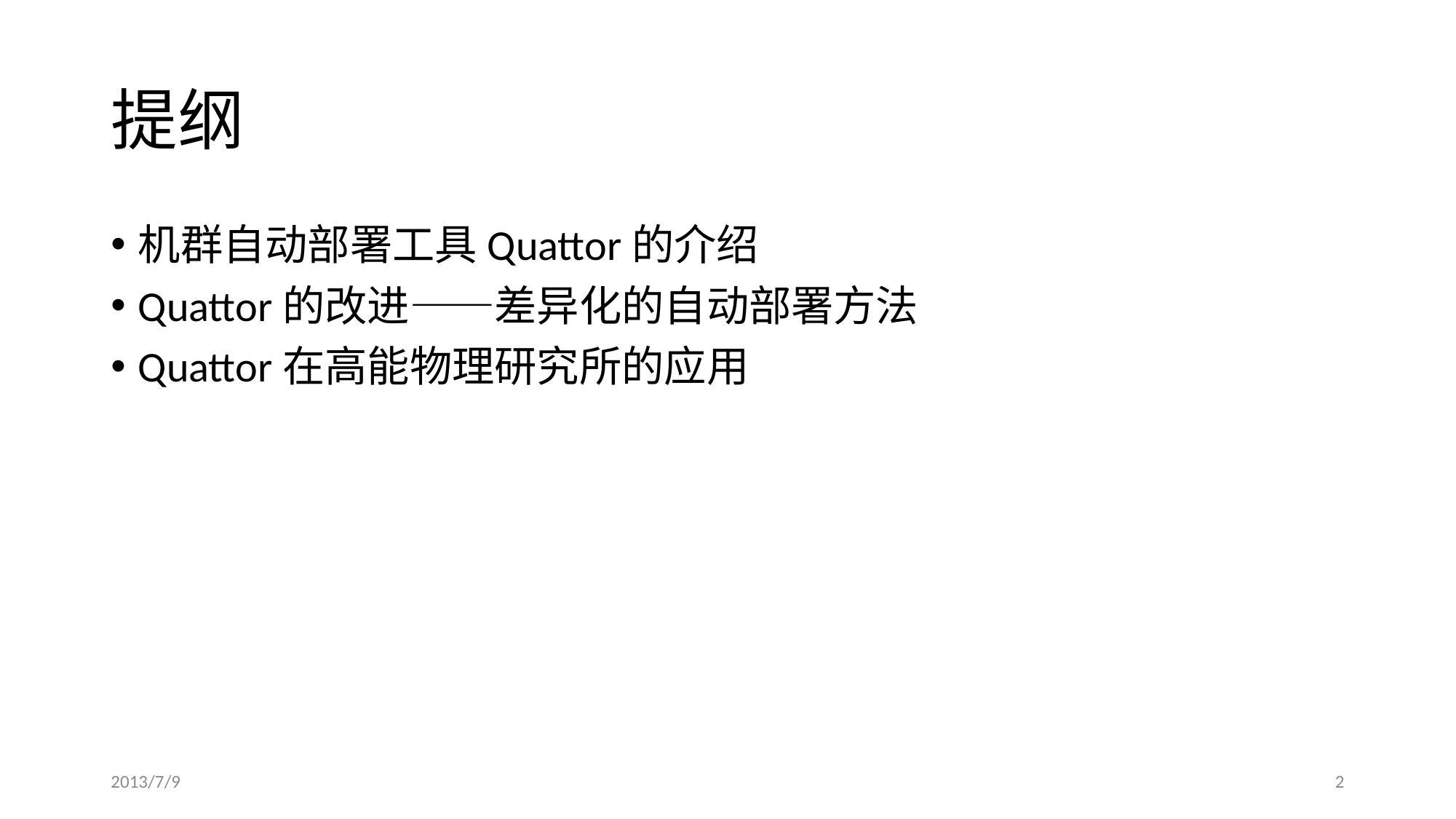

# 提纲
机群自动部署工具Quattor的介绍
Quattor的改进——差异化的自动部署方法
Quattor在高能物理研究所的应用

2013/7/9
2